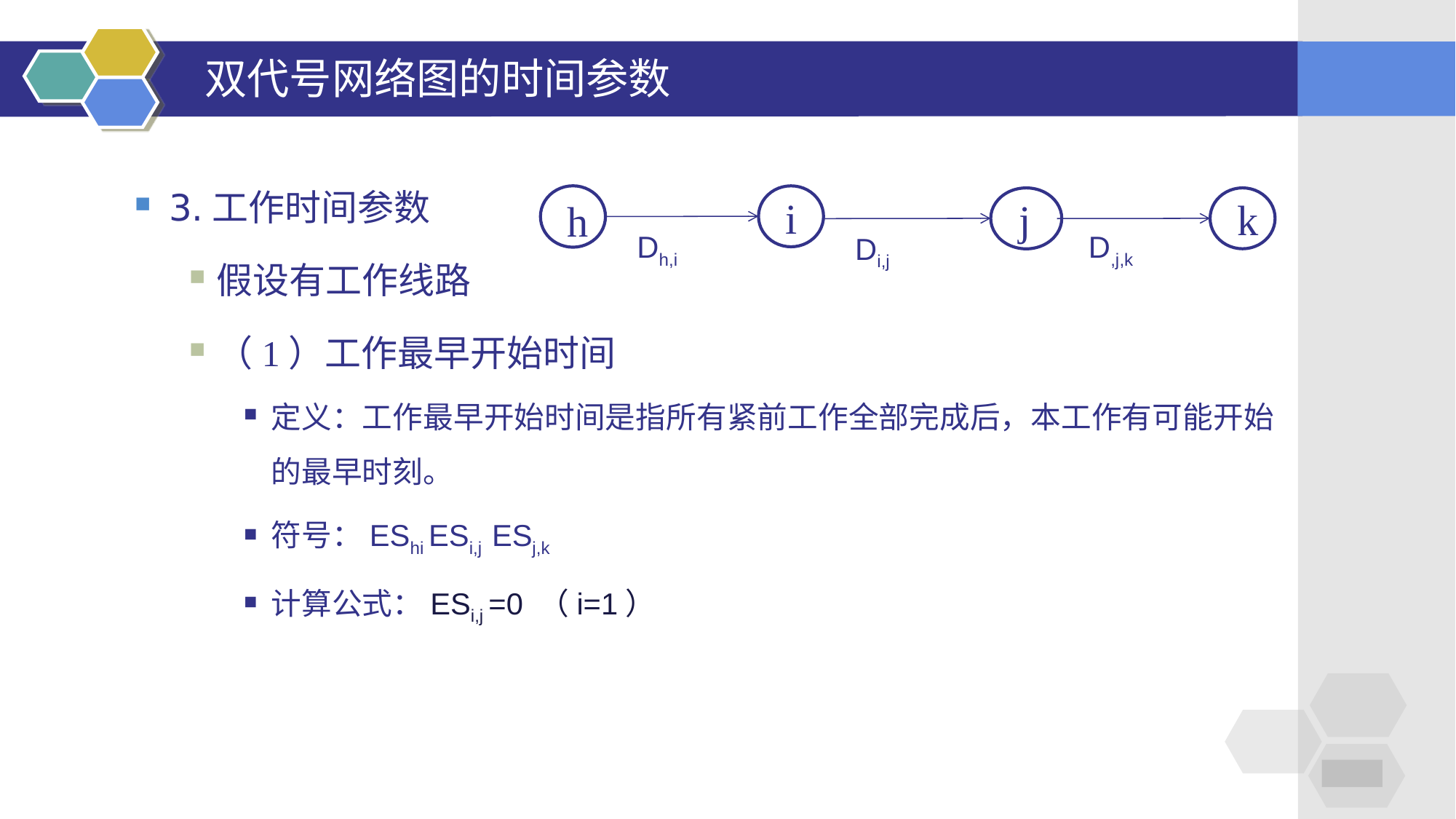

# 双代号网络图的时间参数
3.工作时间参数
假设有工作线路
（1）工作最早开始时间
定义：工作最早开始时间是指所有紧前工作全部完成后，本工作有可能开始的最早时刻。
符号：EShi ESi,j  ESj,k
计算公式：ESi,j =0 （i=1）

i
h
  Dh,i

j
  Di,j

k
  D,j,k
7